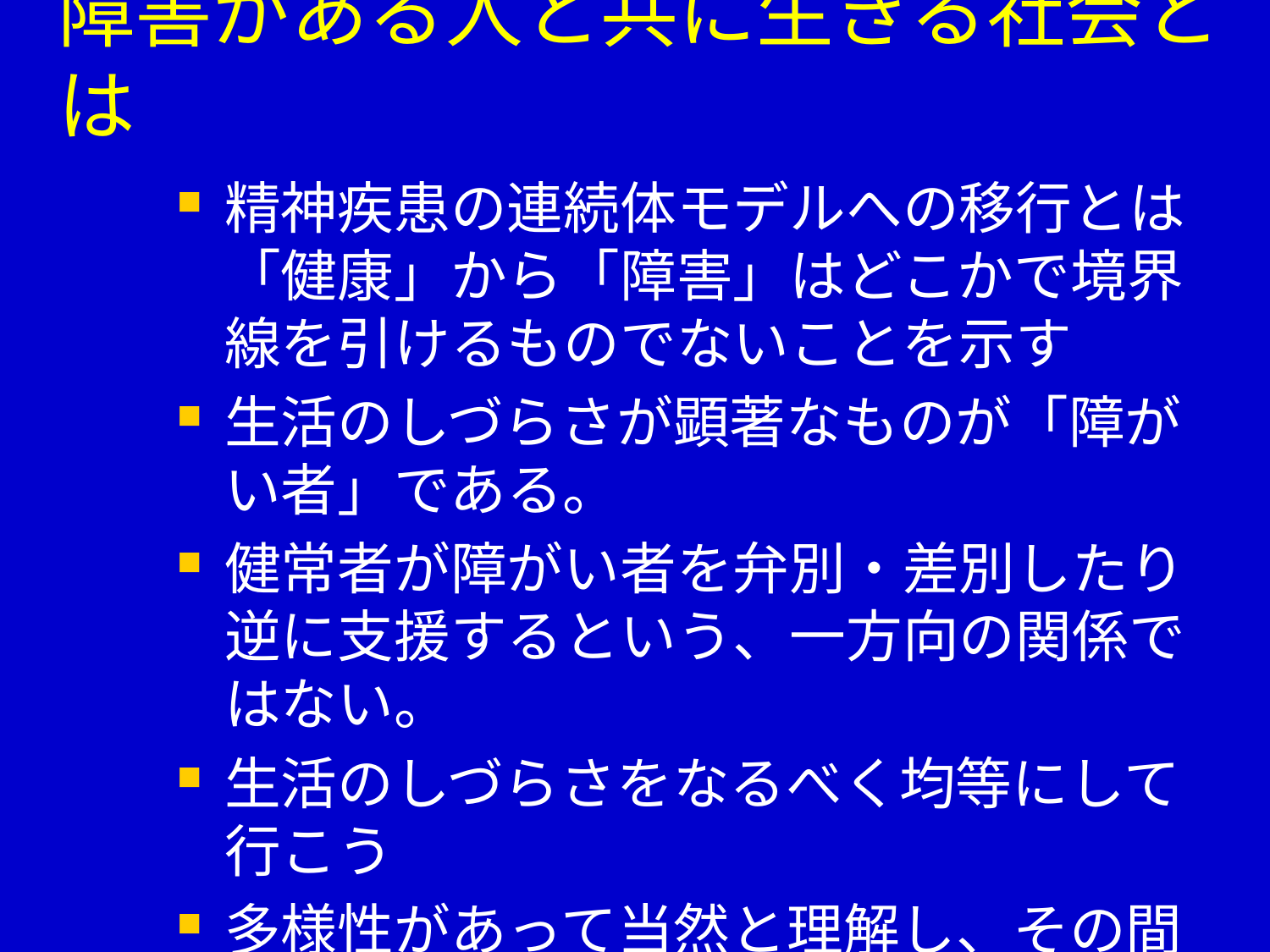

# 障害がある人と共に生きる社会とは
精神疾患の連続体モデルへの移行とは「健康」から「障害」はどこかで境界線を引けるものでないことを示す
生活のしづらさが顕著なものが「障がい者」である。
健常者が障がい者を弁別・差別したり逆に支援するという、一方向の関係ではない。
生活のしづらさをなるべく均等にして行こう
多様性があって当然と理解し、その間の折り合いのつけ方を見つけていこう